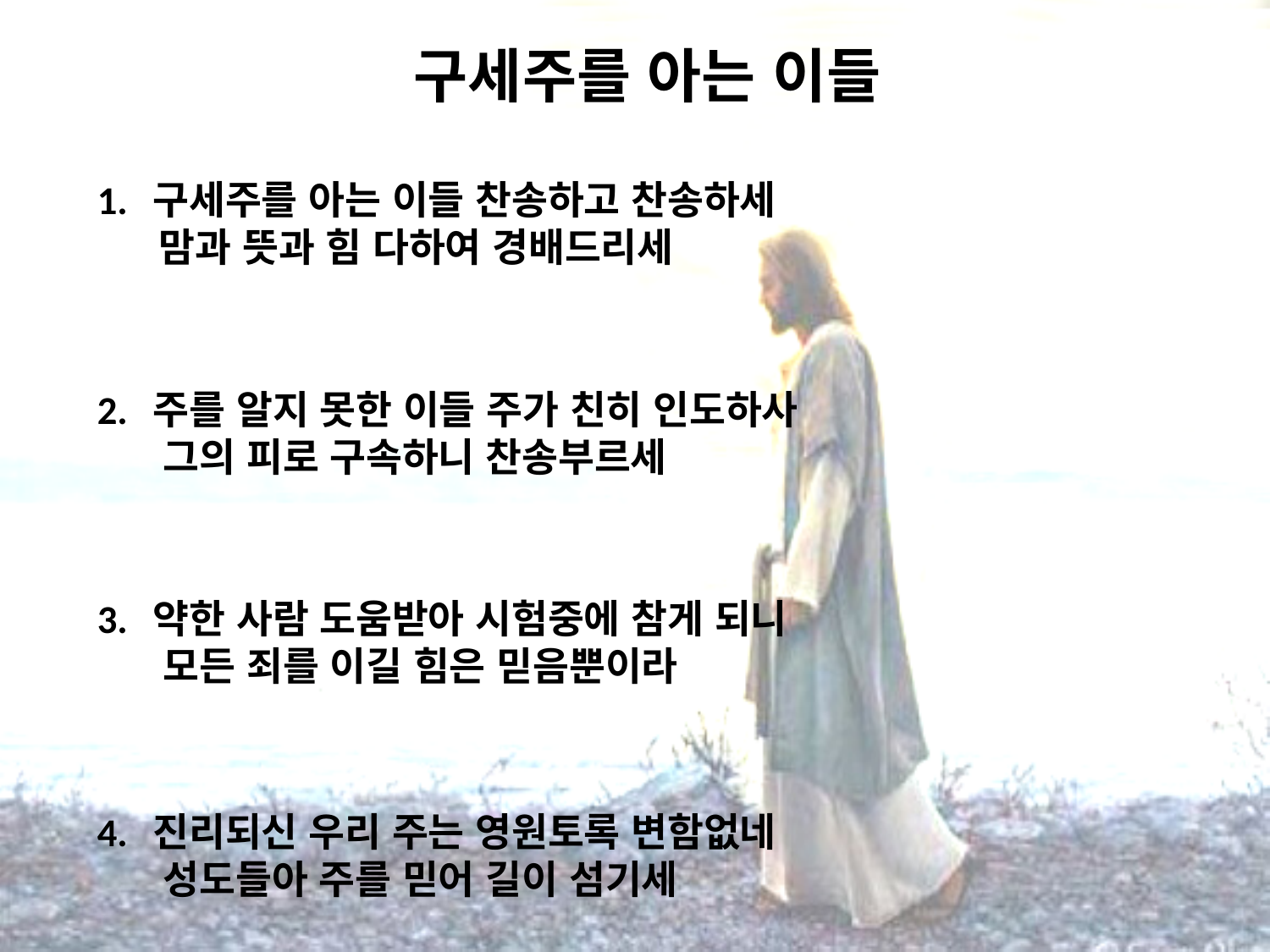

# 구세주를 아는 이들
1.  구세주를 아는 이들 찬송하고 찬송하세                  맘과 뜻과 힘 다하여 경배드리세

2.  주를 알지 못한 이들 주가 친히 인도하사
      그의 피로 구속하니 찬송부르세

3.  약한 사람 도움받아 시험중에 참게 되니
      모든 죄를 이길 힘은 믿음뿐이라

4.  진리되신 우리 주는 영원토록 변함없네
      성도들아 주를 믿어 길이 섬기세